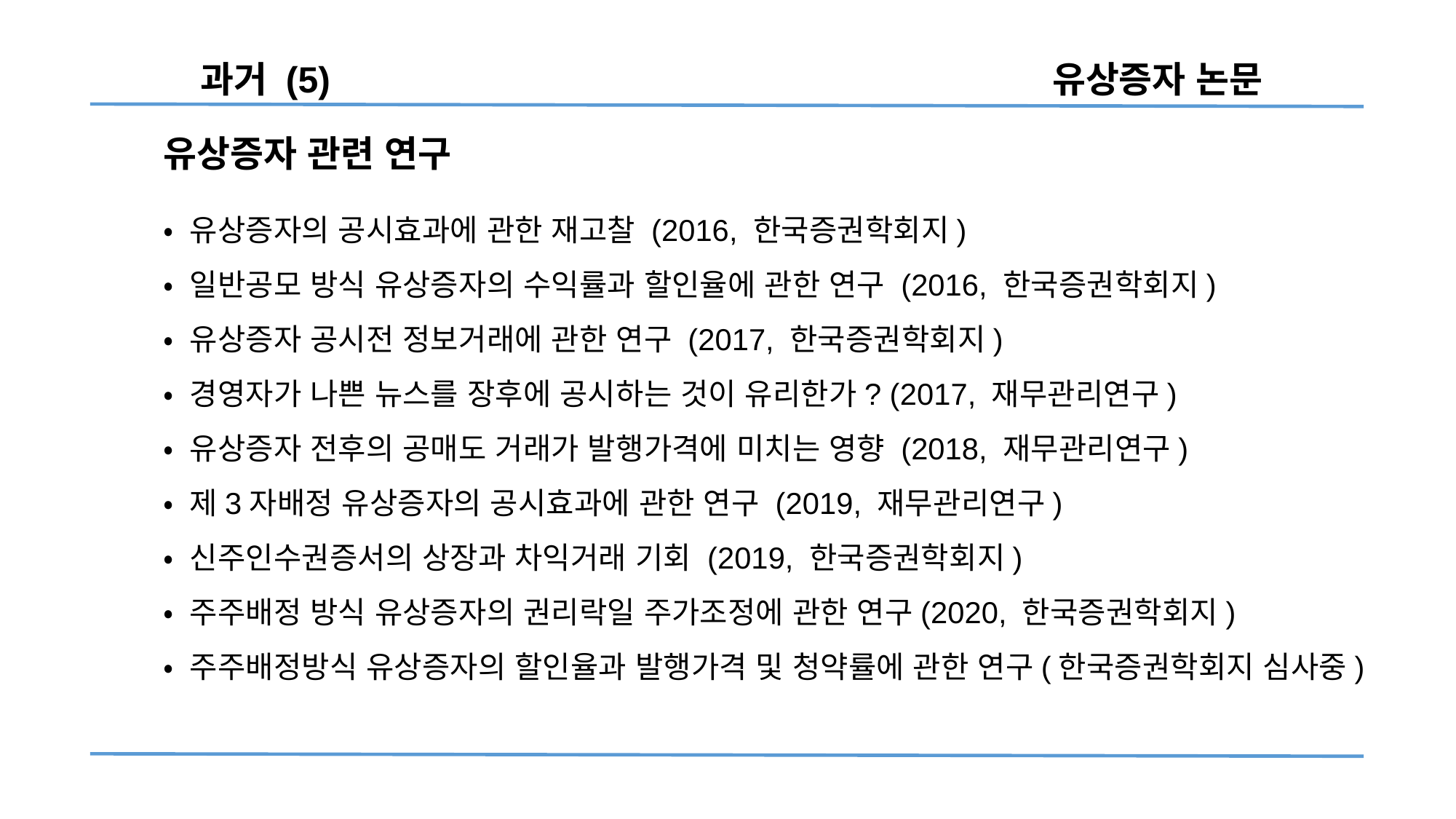

과거 (5)                                                                      유상증자 논문
유상증자 관련 연구

• 유상증자의 공시효과에 관한 재고찰 (2016, 한국증권학회지)

• 일반공모 방식 유상증자의 수익률과 할인율에 관한 연구 (2016, 한국증권학회지)

• 유상증자 공시전 정보거래에 관한 연구 (2017, 한국증권학회지)

• 경영자가 나쁜 뉴스를 장후에 공시하는 것이 유리한가? (2017, 재무관리연구)

• 유상증자 전후의 공매도 거래가 발행가격에 미치는 영향 (2018, 재무관리연구)

• 제3자배정 유상증자의 공시효과에 관한 연구 (2019, 재무관리연구)

• 신주인수권증서의 상장과 차익거래 기회 (2019, 한국증권학회지)

• 주주배정 방식 유상증자의 권리락일 주가조정에 관한 연구(2020, 한국증권학회지)

• 주주배정방식 유상증자의 할인율과 발행가격 및 청약률에 관한 연구(한국증권학회지 심사중)